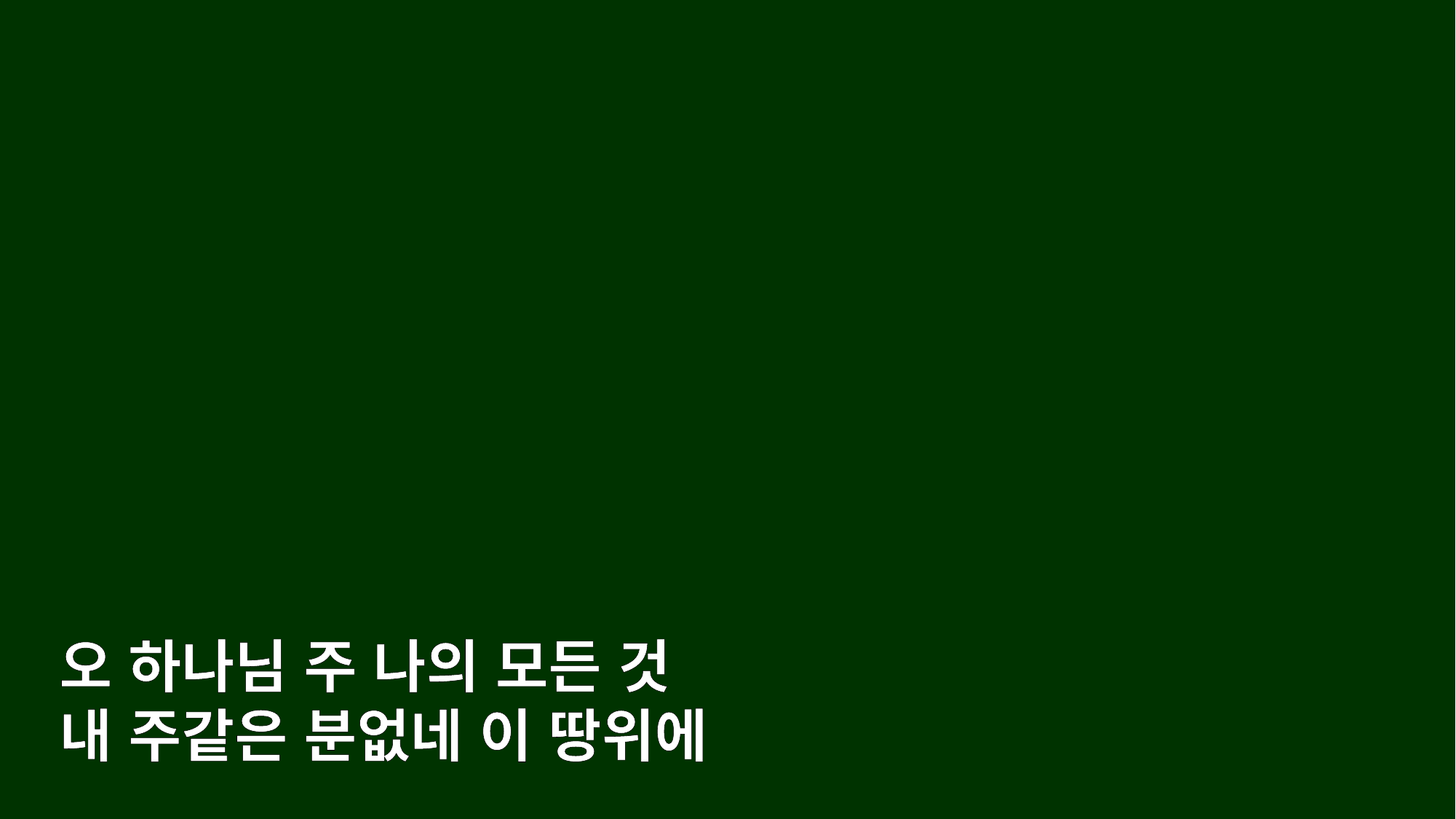

오 하나님 주 나의 모든 것
내 주같은 분없네 이 땅위에